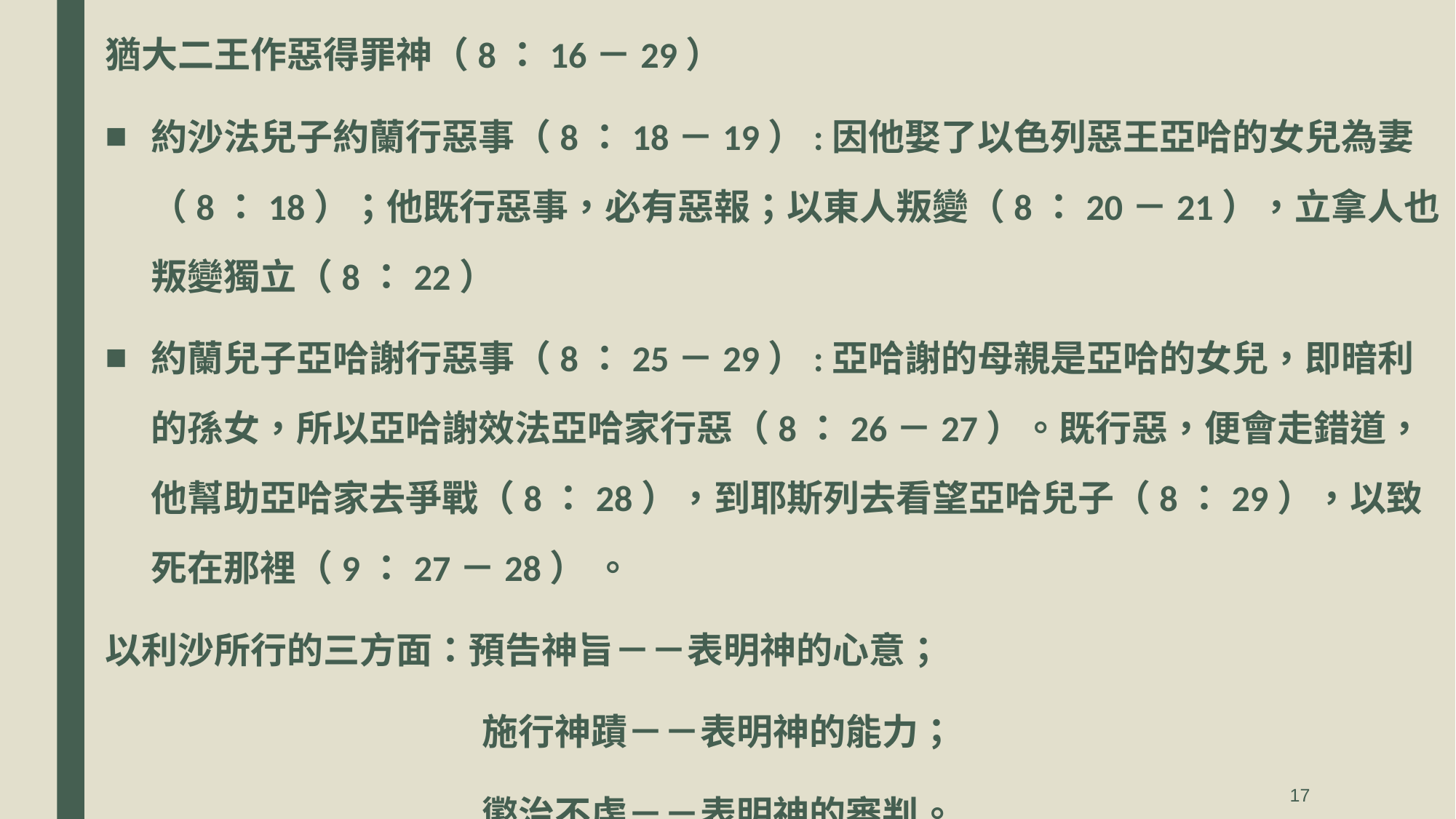

猶大二王作惡得罪神（8：16－29）
約沙法兒子約蘭行惡事（8：18－19）:因他娶了以色列惡王亞哈的女兒為妻（8：18）；他既行惡事，必有惡報；以東人叛變（8：20－21），立拿人也叛變獨立（8：22）
約蘭兒子亞哈謝行惡事（8：25－29）:亞哈謝的母親是亞哈的女兒，即暗利的孫女，所以亞哈謝效法亞哈家行惡（8：26－27）。既行惡，便會走錯道，他幫助亞哈家去爭戰（8：28），到耶斯列去看望亞哈兒子（8：29），以致死在那裡（9：27－28） 。
以利沙所行的三方面：預告神旨－－表明神的心意；
                                             施行神蹟－－表明神的能力；
                                             懲治不虔－－表明神的審判。

17